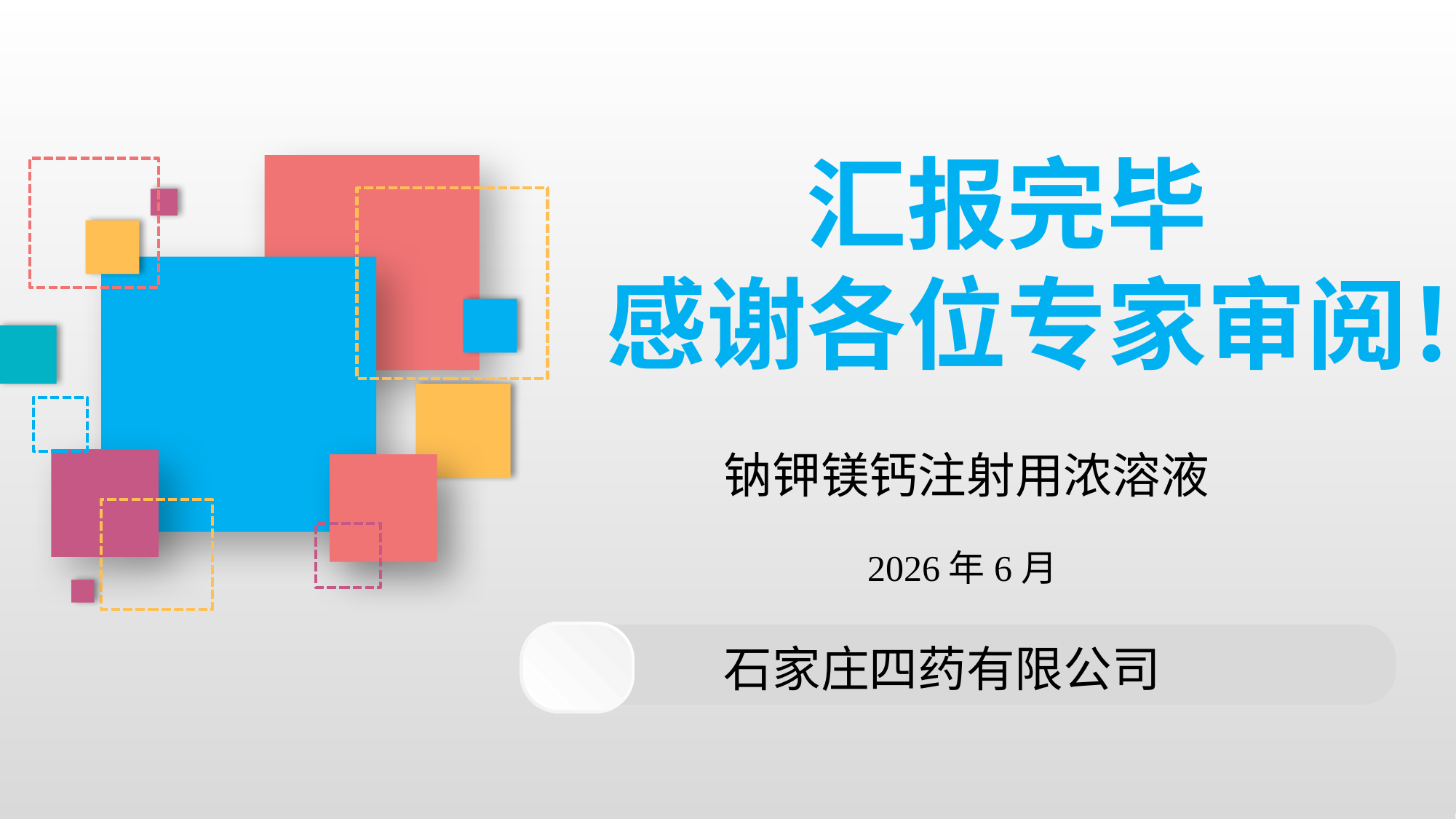

汇报完毕
感谢各位专家审阅！

钠钾镁钙注射用浓溶液

2026年6月

石家庄四药有限公司